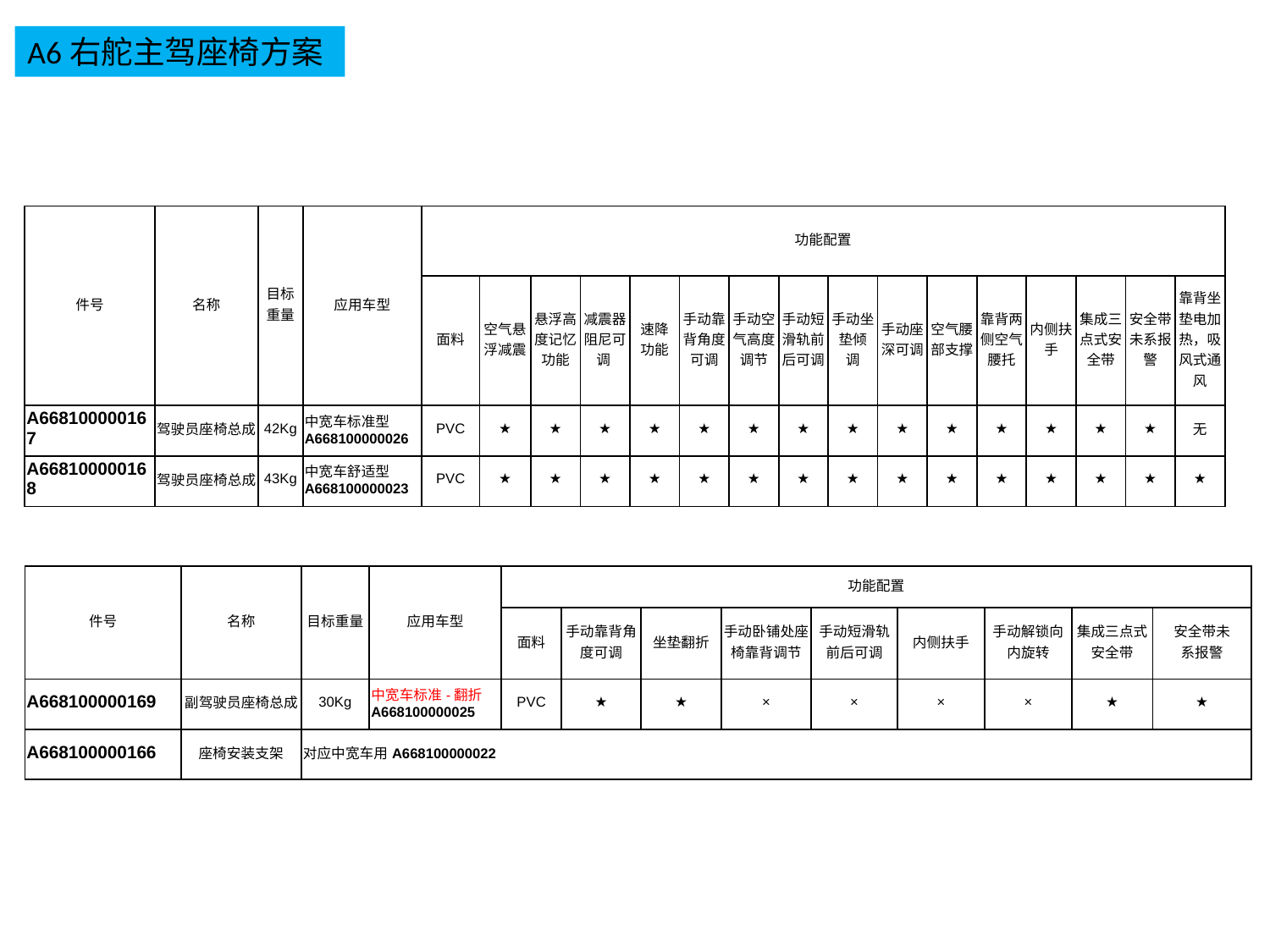

A6右舵主驾座椅方案
| 件号 | 名称 | 目标重量 | 应用车型 | 功能配置 |  |  |  |  |  |  |  |  |  |  |  |  |  |  |  |
| --- | --- | --- | --- | --- | --- | --- | --- | --- | --- | --- | --- | --- | --- | --- | --- | --- | --- | --- | --- |
|  |  |  |  | 面料 | 空气悬浮减震 | 悬浮高度记忆功能 | 减震器阻尼可调 | 速降 功能 | 手动靠背角度可调 | 手动空气高度调节 | 手动短滑轨前后可调 | 手动坐垫倾 调 | 手动座深可调 | 空气腰部支撑 | 靠背两侧空气腰托 | 内侧扶手 | 集成三点式安全带 | 安全带未系报警 | 靠背坐垫电加热，吸风式通风 |
| A668100000167 | 驾驶员座椅总成 | 42Kg | 中宽车标准型A668100000026 | PVC | ★ | ★ | ★ | ★ | ★ | ★ | ★ | ★ | ★ | ★ | ★ | ★ | ★ | ★ | 无 |
| A668100000168 | 驾驶员座椅总成 | 43Kg | 中宽车舒适型 A668100000023 | PVC | ★ | ★ | ★ | ★ | ★ | ★ | ★ | ★ | ★ | ★ | ★ | ★ | ★ | ★ | ★ |
| 件号 | 名称 | 目标重量 | 应用车型 | 功能配置 |  |  |  |  |  |  |  |  |
| --- | --- | --- | --- | --- | --- | --- | --- | --- | --- | --- | --- | --- |
|  |  |  |  | 面料 | 手动靠背角度可调 | 坐垫翻折 | 手动卧铺处座椅靠背调节 | 手动短滑轨前后可调 | 内侧扶手 | 手动解锁向内旋转 | 集成三点式安全带 | 安全带未 系报警 |
| A668100000169 | 副驾驶员座椅总成 | 30Kg | 中宽车标准-翻折 A668100000025 | PVC | ★ | ★ | × | × | × | × | ★ | ★ |
| A668100000166 | 座椅安装支架 | 对应中宽车用A668100000022 |  |  |  |  |  |  |  |  |  |  |